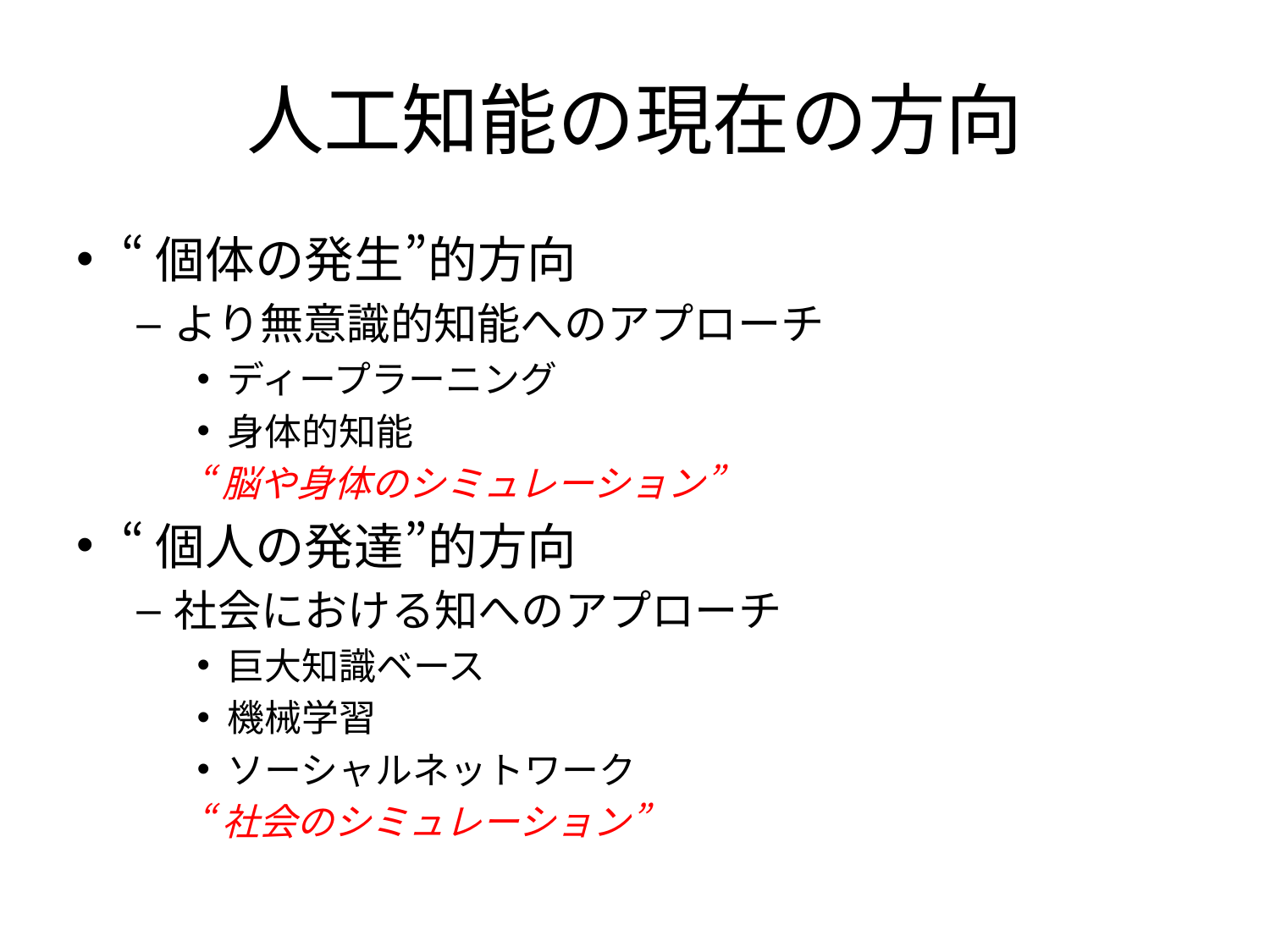

# 人工知能の現在の方向
“個体の発生”的方向
より無意識的知能へのアプローチ
ディープラーニング
身体的知能
“脳や身体のシミュレーション”
“個人の発達”的方向
社会における知へのアプローチ
巨大知識ベース
機械学習
ソーシャルネットワーク
“社会のシミュレーション”